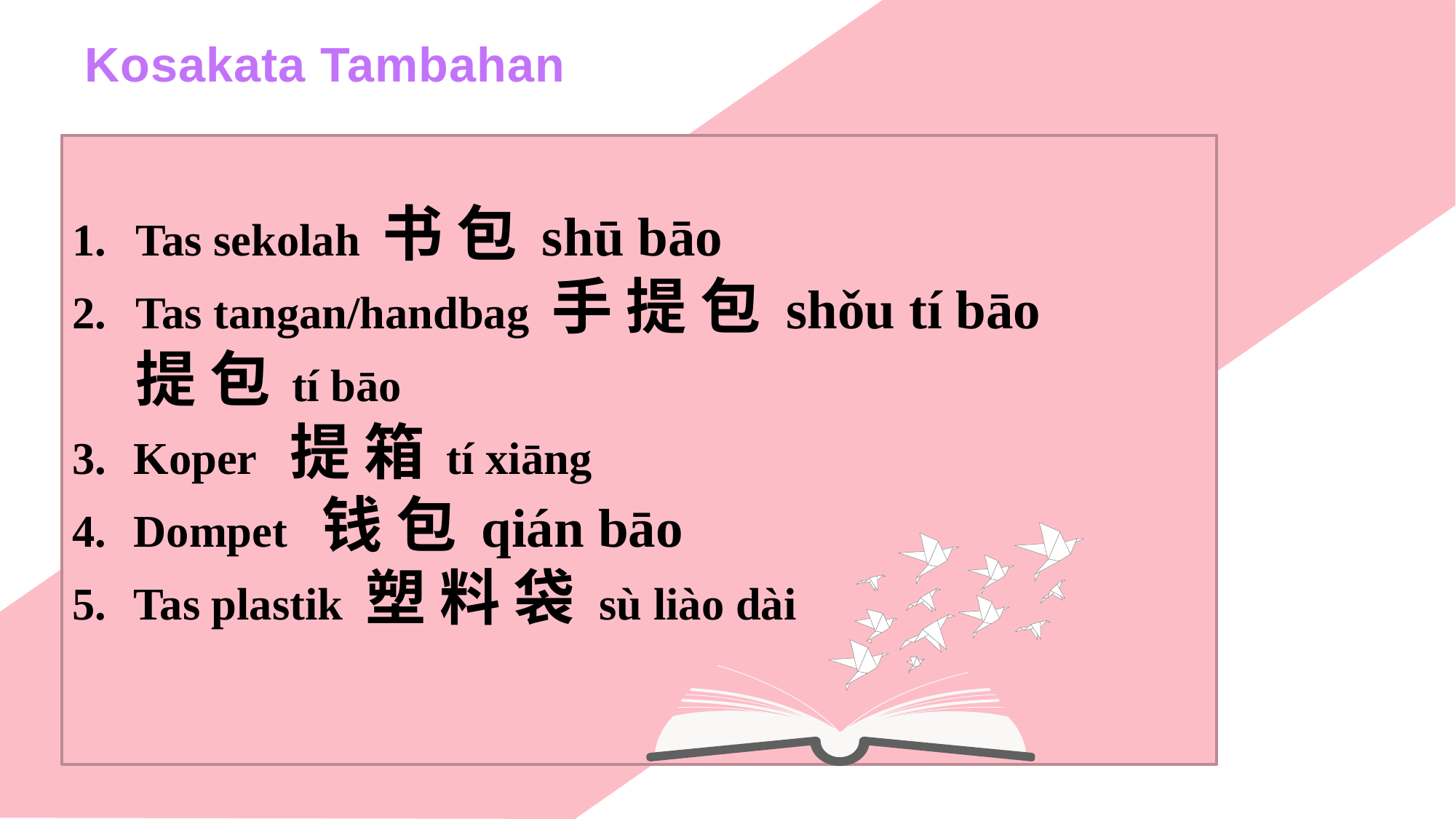

Kosakata Tambahan

Tas sekolah 书 包 shū bāo
Tas tangan/handbag 手 提 包 shǒu tí bāo
提 包 tí bāo
Koper  提 箱 tí xiāng
Dompet  钱 包 qián bāo
Tas plastik 塑 料 袋 sù liào dài